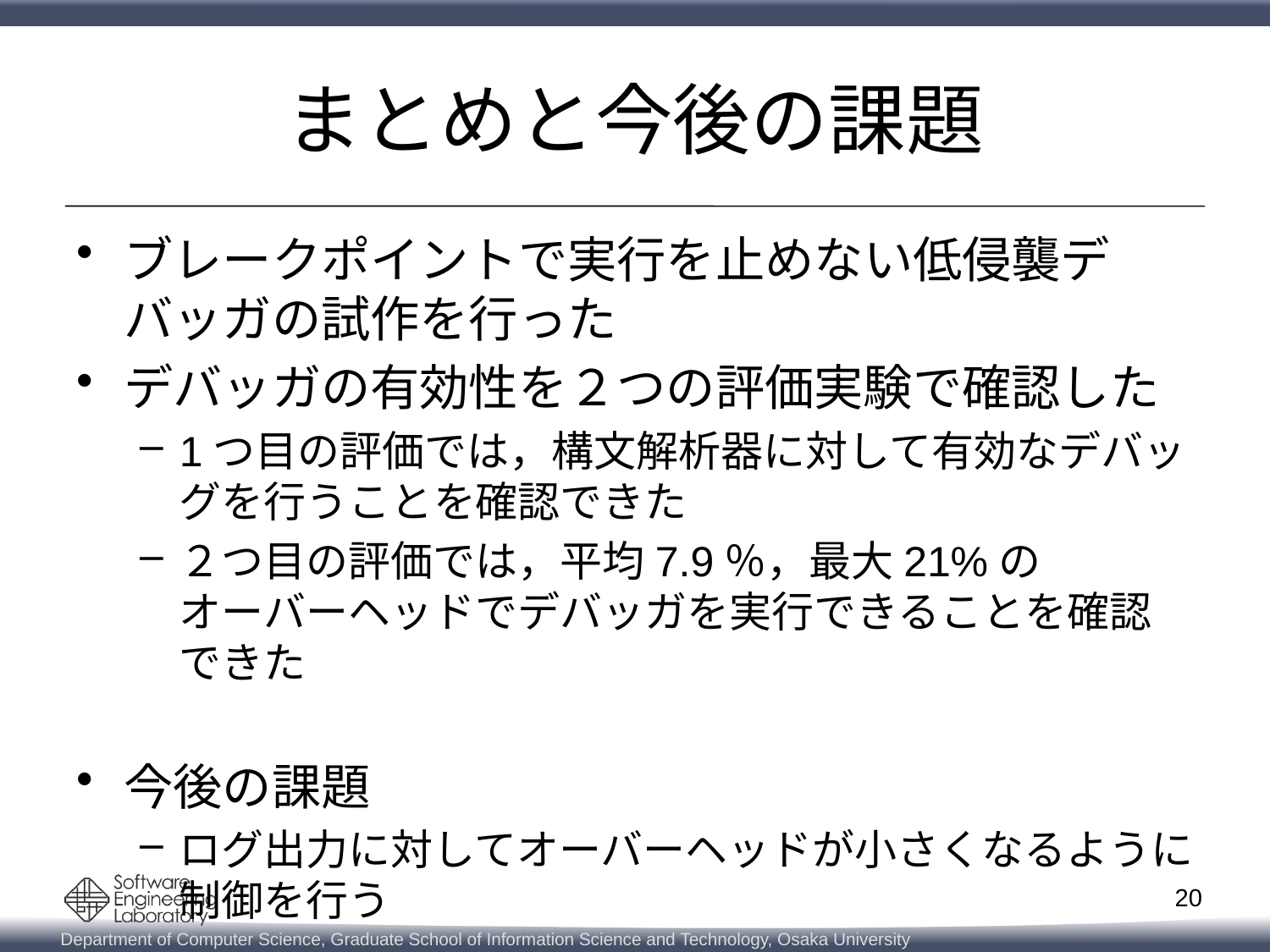

# まとめと今後の課題
ブレークポイントで実行を止めない低侵襲デバッガの試作を行った
デバッガの有効性を２つの評価実験で確認した
1つ目の評価では，構文解析器に対して有効なデバッグを行うことを確認できた
２つ目の評価では，平均7.9％，最大21%の
オーバーヘッドでデバッガを実行できることを確認できた

今後の課題
ログ出力に対してオーバーヘッドが小さくなるように
制御を行う
20